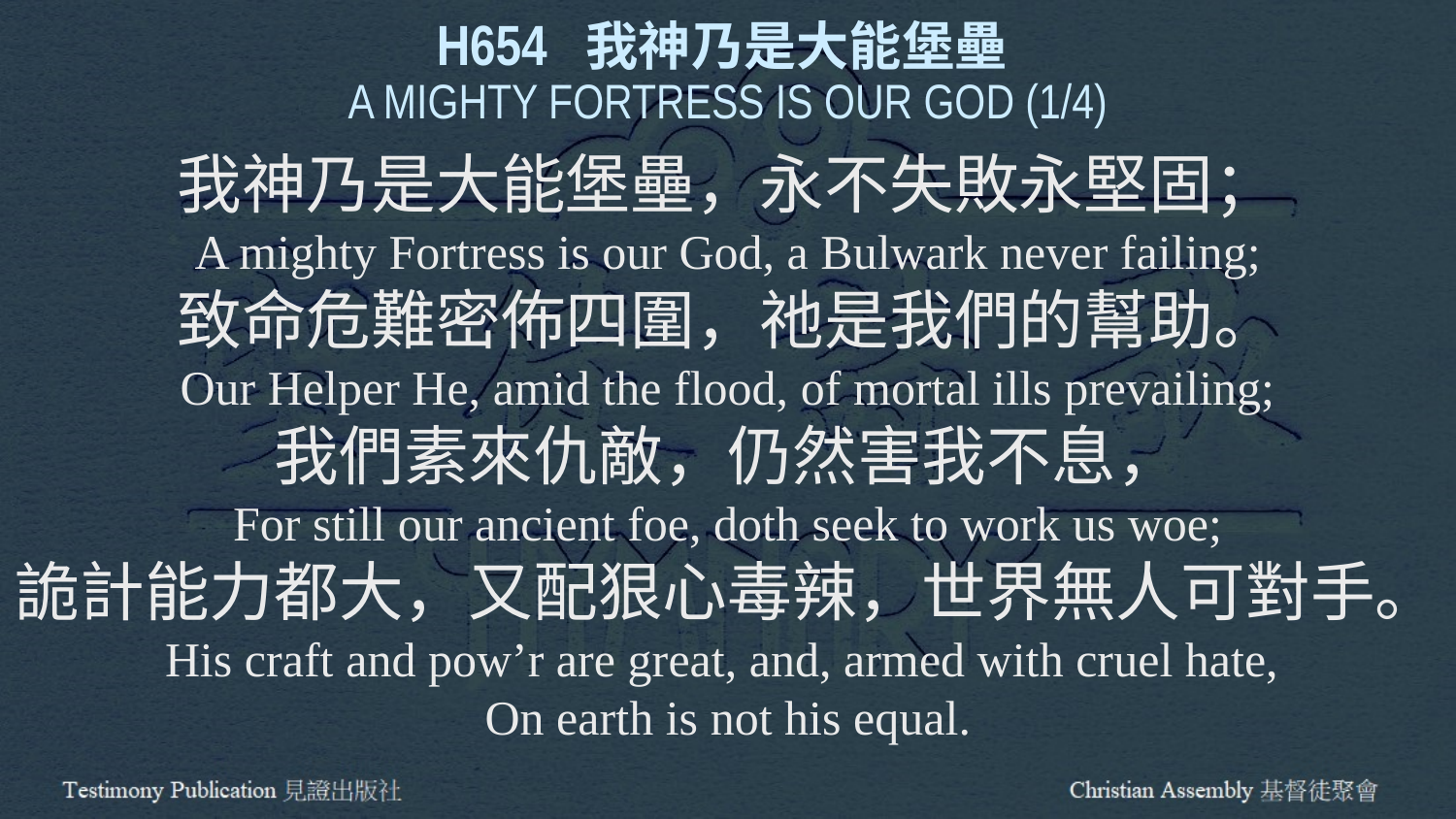

H654  我神乃是大能堡壘
A MIGHTY FORTRESS IS OUR GOD (1/4)
我神乃是大能堡壘，永不失敗永堅固；
A mighty Fortress is our God, a Bulwark never failing;
致命危難密佈四圍，祂是我們的幫助。
Our Helper He, amid the flood, of mortal ills prevailing;
我們素來仇敵，仍然害我不息，
For still our ancient foe, doth seek to work us woe;
詭計能力都大，又配狠心毒辣，世界無人可對手。
His craft and pow’r are great, and, armed with cruel hate,
On earth is not his equal.